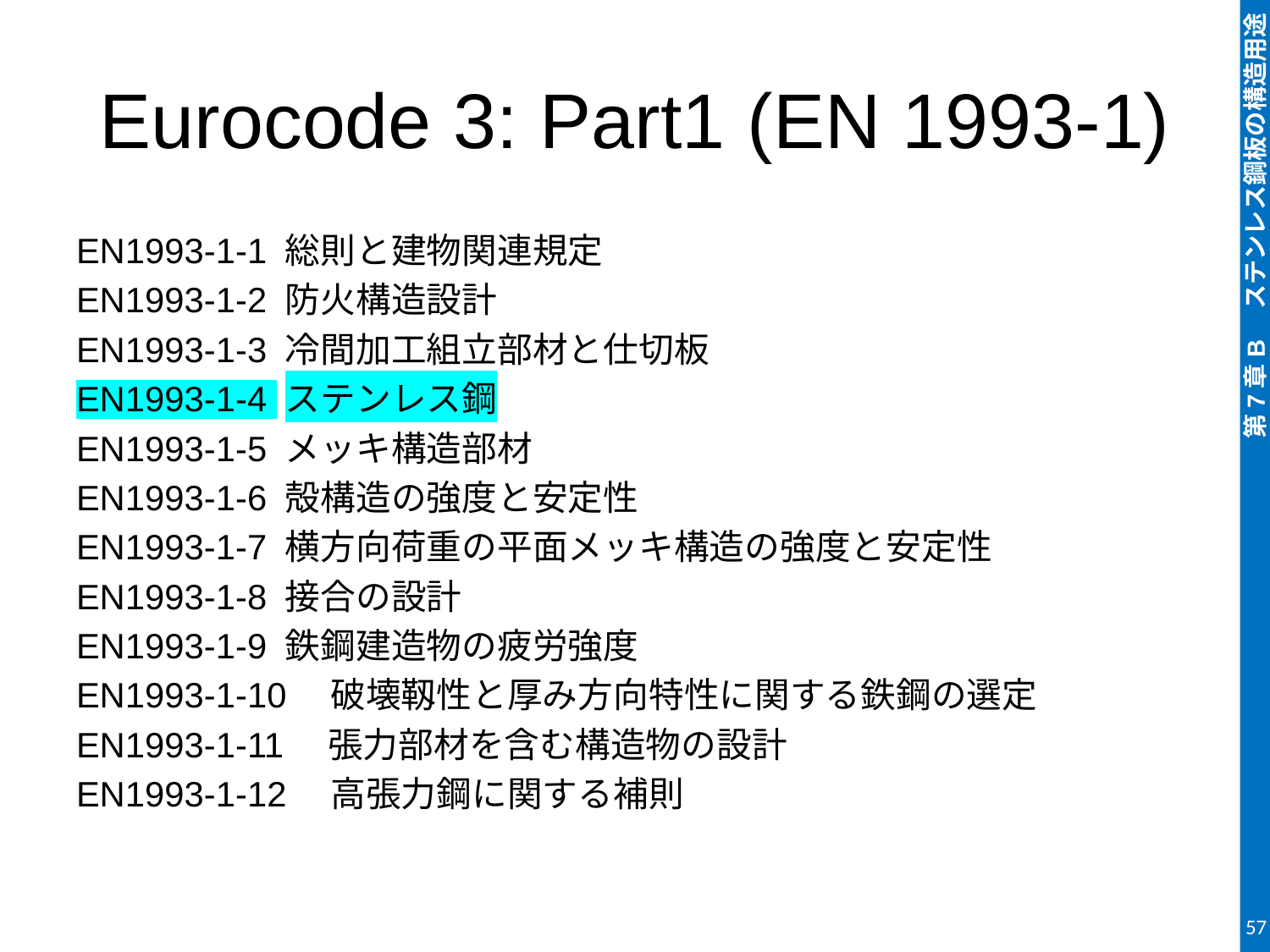

# Eurocode 3: Part1 (EN 1993-1)
EN1993-1-1 総則と建物関連規定
EN1993-1-2 防火構造設計
EN1993-1-3 冷間加工組立部材と仕切板
EN1993-1-4 ステンレス鋼
EN1993-1-5 メッキ構造部材
EN1993-1-6 殻構造の強度と安定性
EN1993-1-7 横方向荷重の平面メッキ構造の強度と安定性
EN1993-1-8 接合の設計
EN1993-1-9 鉄鋼建造物の疲労強度
EN1993-1-10　破壊靱性と厚み方向特性に関する鉄鋼の選定
EN1993-1-11　張力部材を含む構造物の設計
EN1993-1-12　高張力鋼に関する補則
57